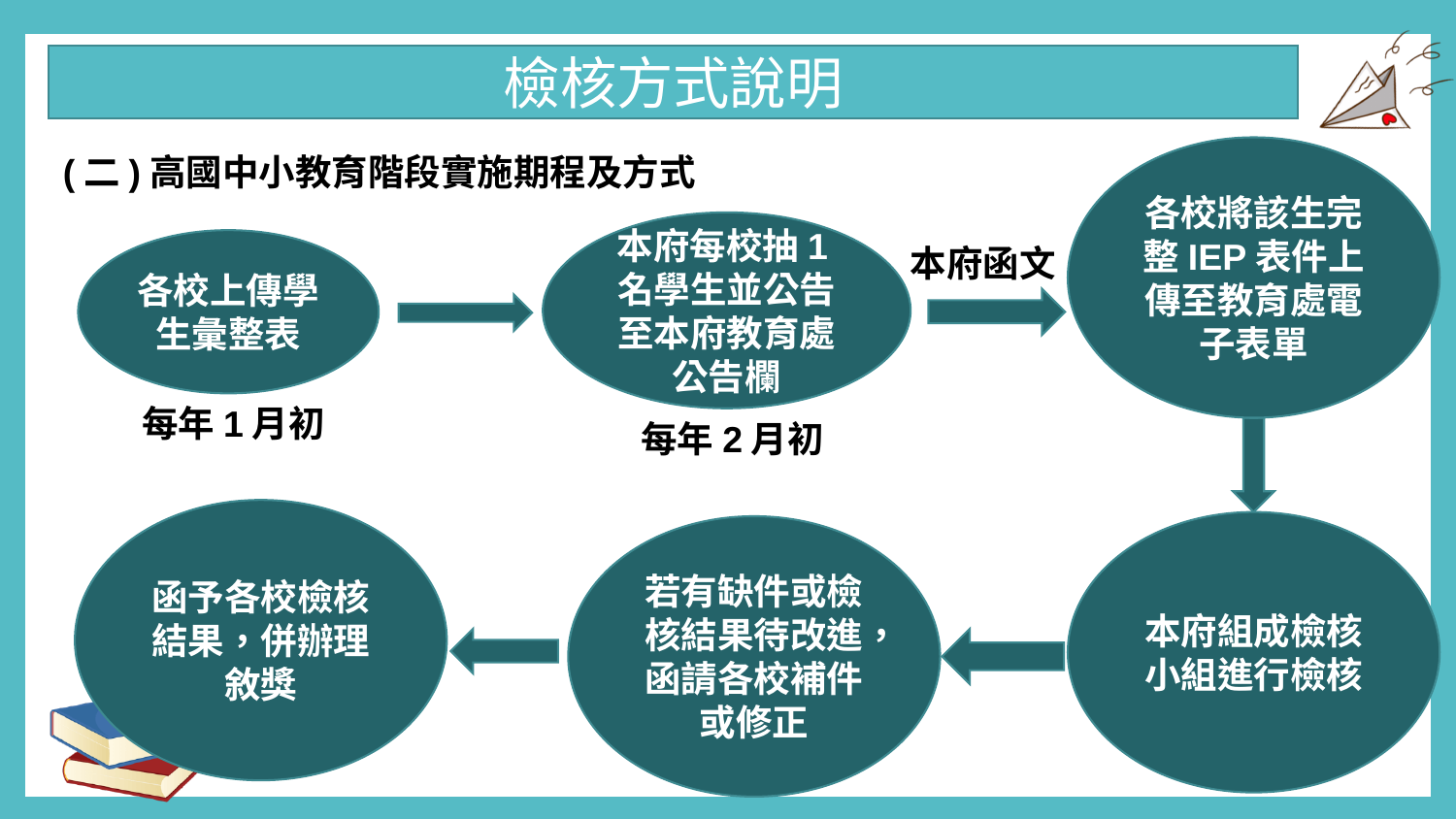

檢核方式說明
各校將該生完整IEP表件上傳至教育處電子表單
(二)高國中小教育階段實施期程及方式
本府每校抽1名學生並公告至本府教育處公告欄
各校上傳學生彙整表
本府函文

每年1月初
每年2月初

函予各校檢核結果，併辦理敘獎
本府組成檢核小組進行檢核
若有缺件或檢核結果待改進，函請各校補件或修正